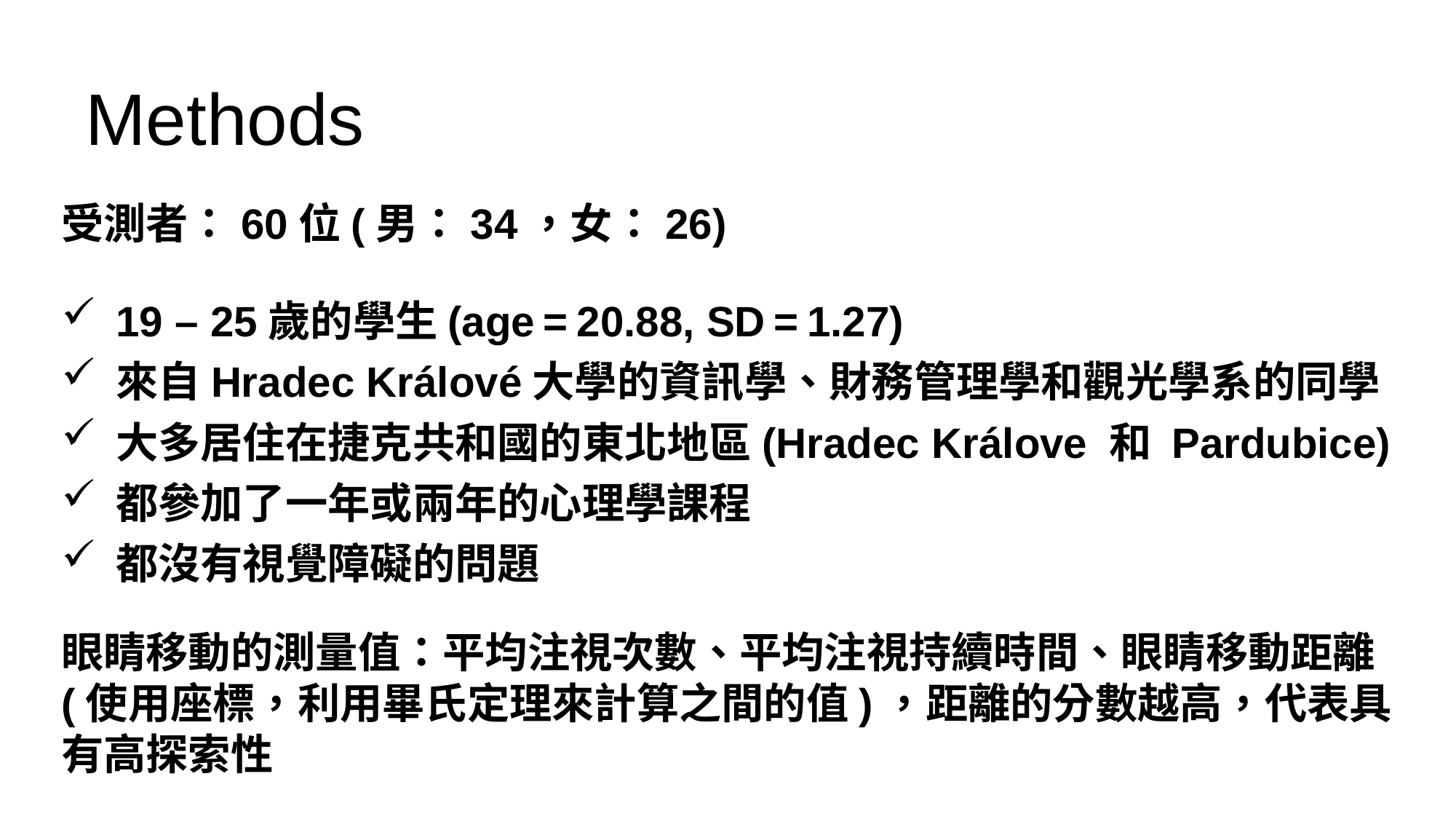

Methods
受測者：60位(男：34，女：26)
19 – 25歲的學生(age = 20.88, SD = 1.27)
來自Hradec Králové大學的資訊學、財務管理學和觀光學系的同學
大多居住在捷克共和國的東北地區(Hradec Králove 和 Pardubice)
都參加了一年或兩年的心理學課程
都沒有視覺障礙的問題
眼睛移動的測量值：平均注視次數、平均注視持續時間、眼睛移動距離(使用座標，利用畢氏定理來計算之間的值)，距離的分數越高，代表具有高探索性